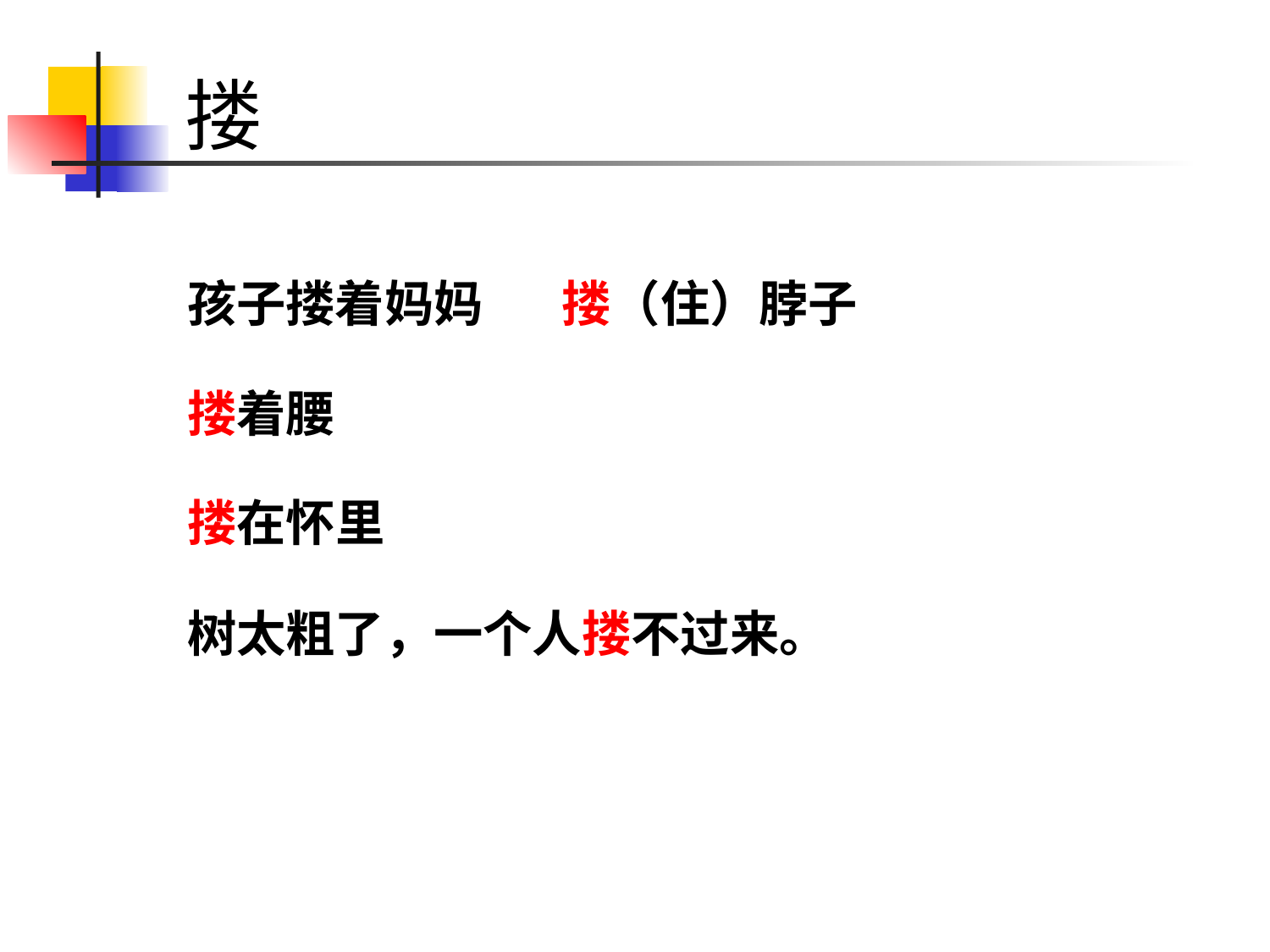

# 搂
孩子搂着妈妈       搂（住）脖子
搂着腰
搂在怀里
树太粗了，一个人搂不过来。